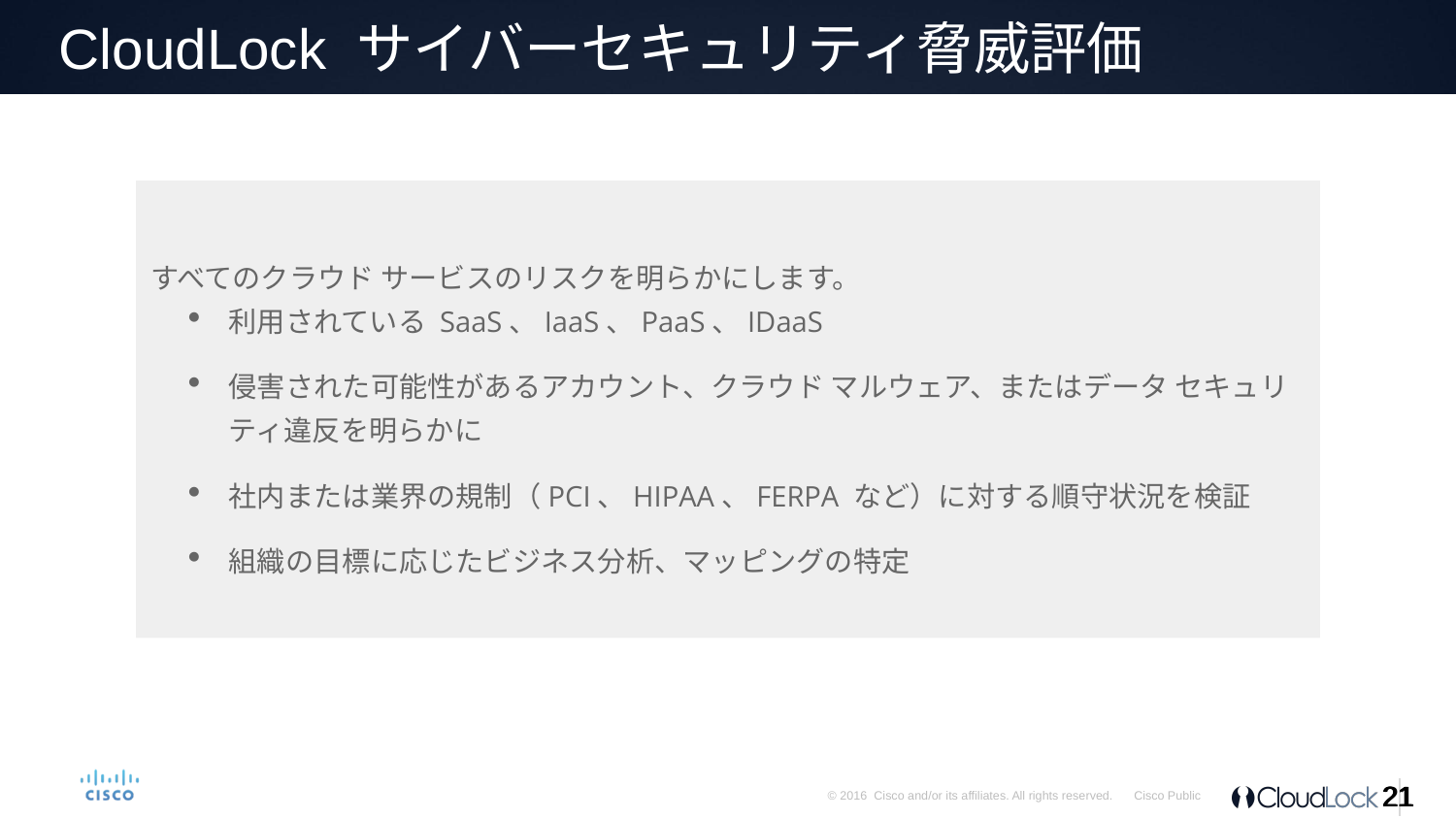

# CloudLock サイバーセキュリティ脅威評価
すべてのクラウド サービスのリスクを明らかにします。
利用されている SaaS、IaaS、PaaS、IDaaS
侵害された可能性があるアカウント、クラウド マルウェア、またはデータ セキュリティ違反を明らかに
社内または業界の規制（PCI、HIPAA、FERPA など）に対する順守状況を検証
組織の目標に応じたビジネス分析、マッピングの特定
21
21
21